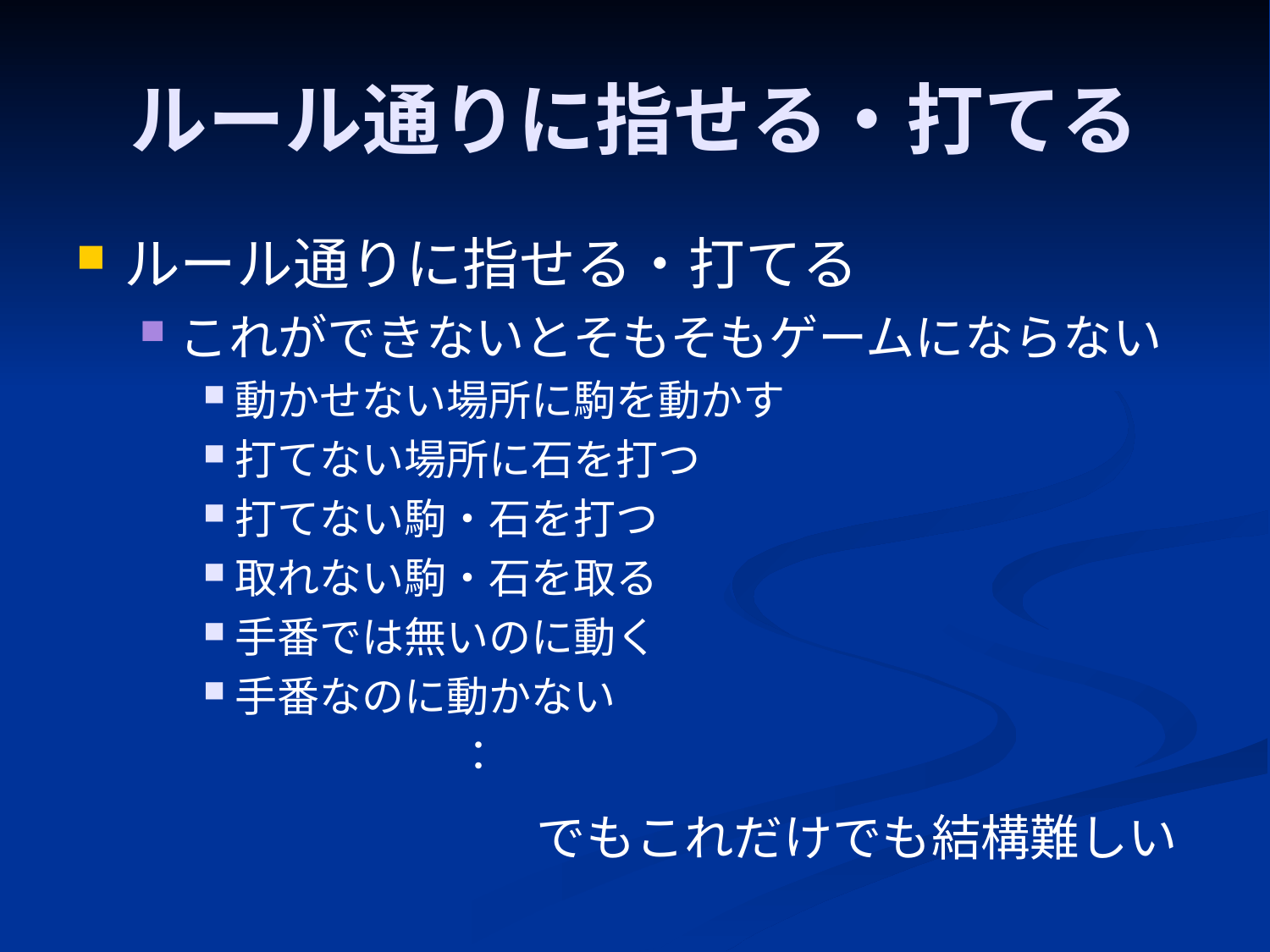

# ルール通りに指せる・打てる
ルール通りに指せる・打てる
これができないとそもそもゲームにならない
動かせない場所に駒を動かす
打てない場所に石を打つ
打てない駒・石を打つ
取れない駒・石を取る
手番では無いのに動く
手番なのに動かない
		：
でもこれだけでも結構難しい